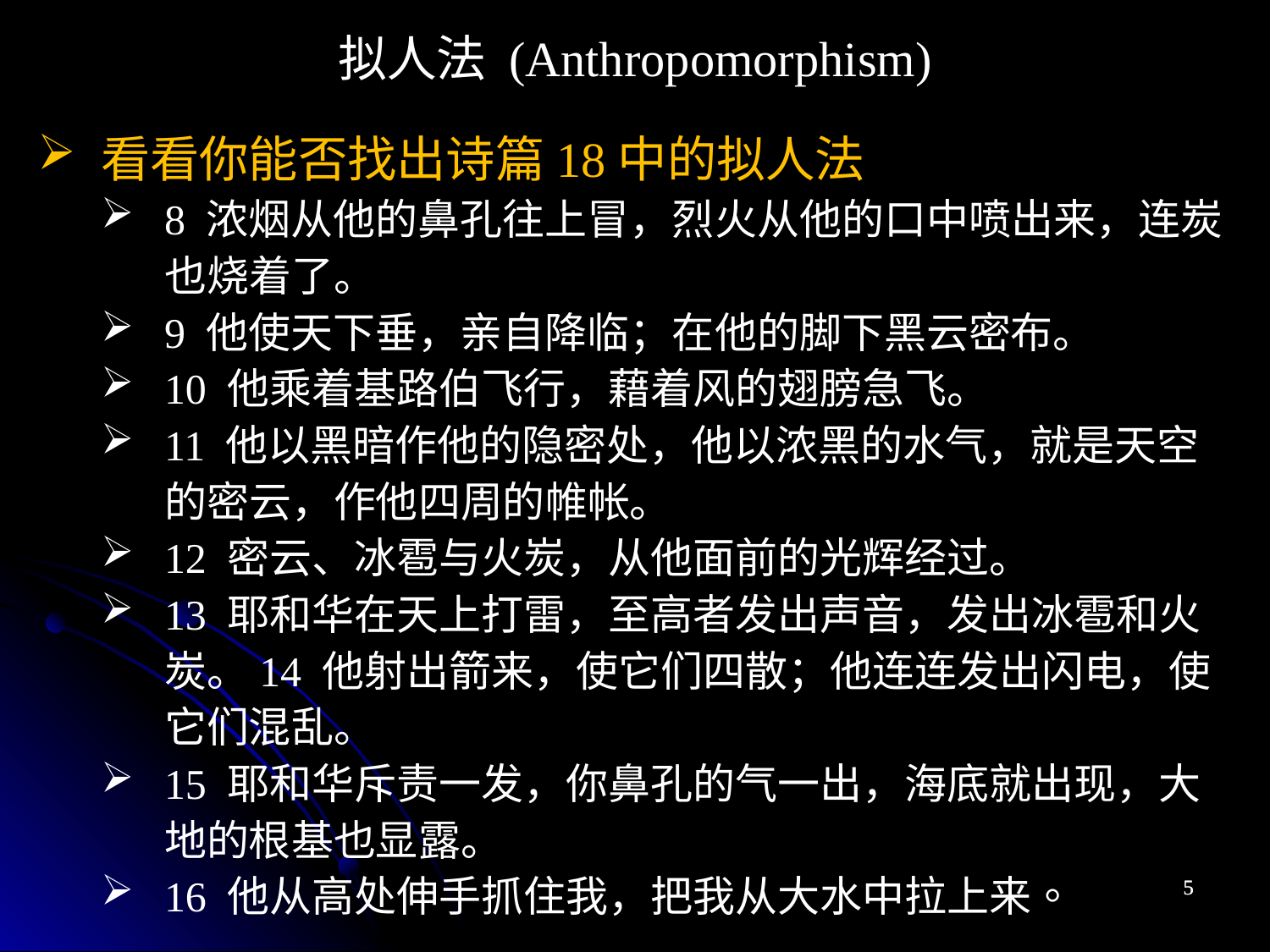

拟人法 (Anthropomorphism)
看看你能否找出诗篇18中的拟人法
8 浓烟从他的鼻孔往上冒，烈火从他的口中喷出来，连炭也烧着了。
9 他使天下垂，亲自降临；在他的脚下黑云密布。
10 他乘着基路伯飞行，藉着风的翅膀急飞。
11 他以黑暗作他的隐密处，他以浓黑的水气，就是天空的密云，作他四周的帷帐。
12 密云、冰雹与火炭，从他面前的光辉经过。
13 耶和华在天上打雷，至高者发出声音，发出冰雹和火炭。14 他射出箭来，使它们四散；他连连发出闪电，使它们混乱。
15 耶和华斥责一发，你鼻孔的气一出，海底就出现，大地的根基也显露。
16 他从高处伸手抓住我，把我从大水中拉上来。
5
5